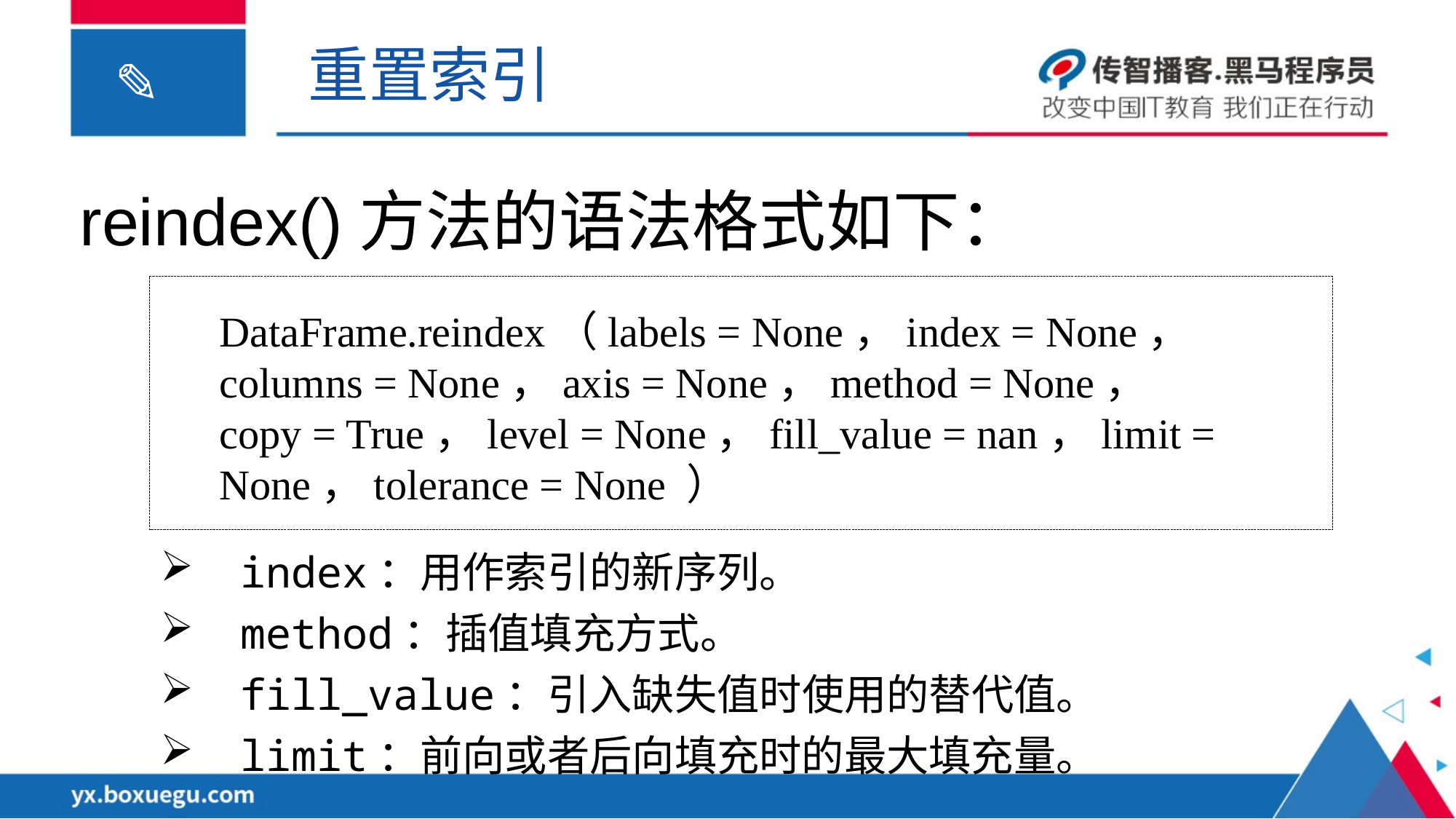

重置索引
reindex()方法的语法格式如下：

DataFrame.reindex（labels = None，index = None，
columns = None，axis = None，method = None，
copy = True，level = None，fill_value = nan，limit = None，tolerance = None ）
 index：用作索引的新序列。
 method：插值填充方式。
 fill_value：引入缺失值时使用的替代值。
 limit：前向或者后向填充时的最大填充量。